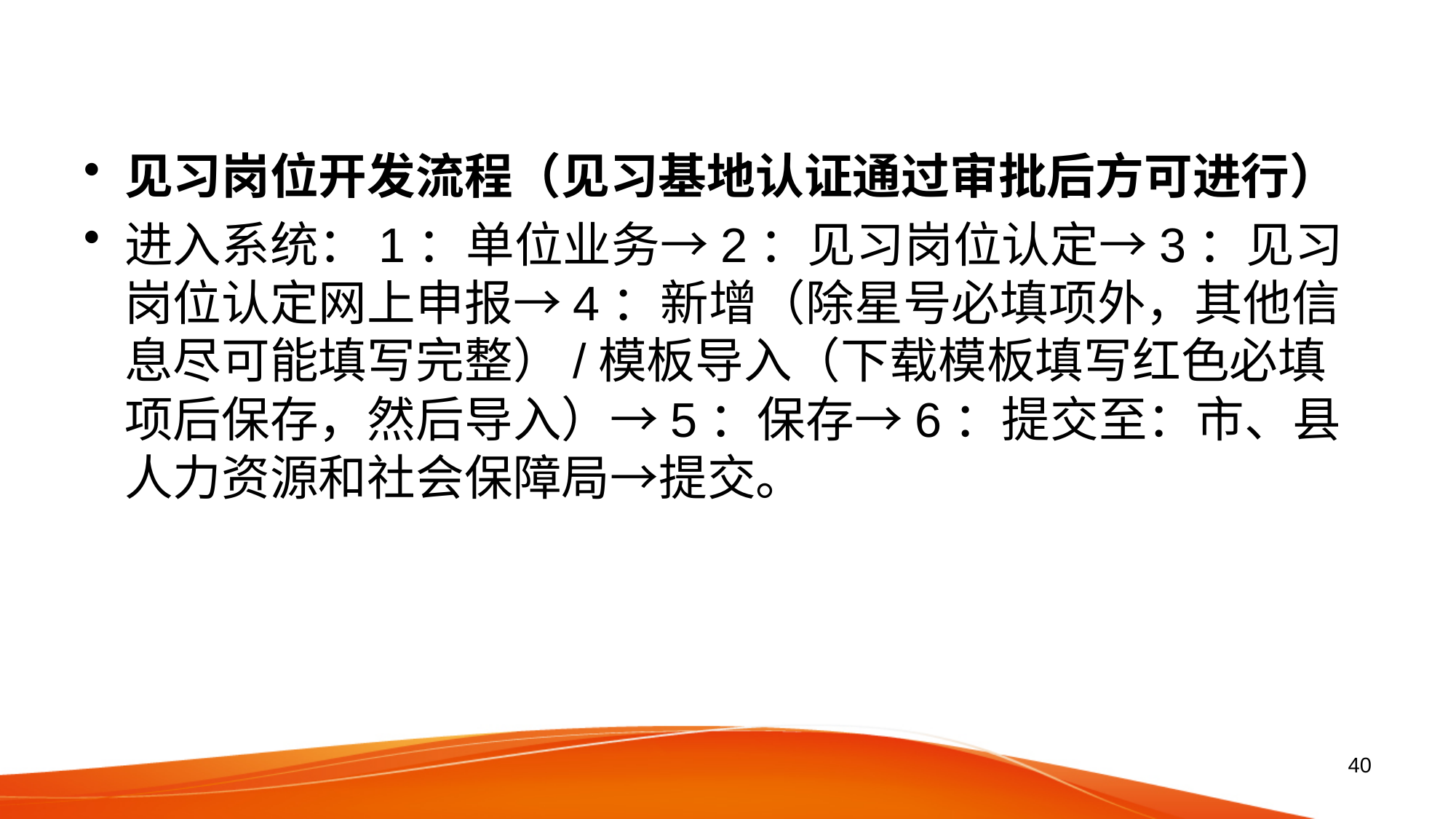

#
见习岗位开发流程（见习基地认证通过审批后方可进行）
进入系统：1：单位业务→2：见习岗位认定→3：见习岗位认定网上申报→4：新增（除星号必填项外，其他信息尽可能填写完整）/模板导入（下载模板填写红色必填项后保存，然后导入）→5：保存→6：提交至：市、县人力资源和社会保障局→提交。

40